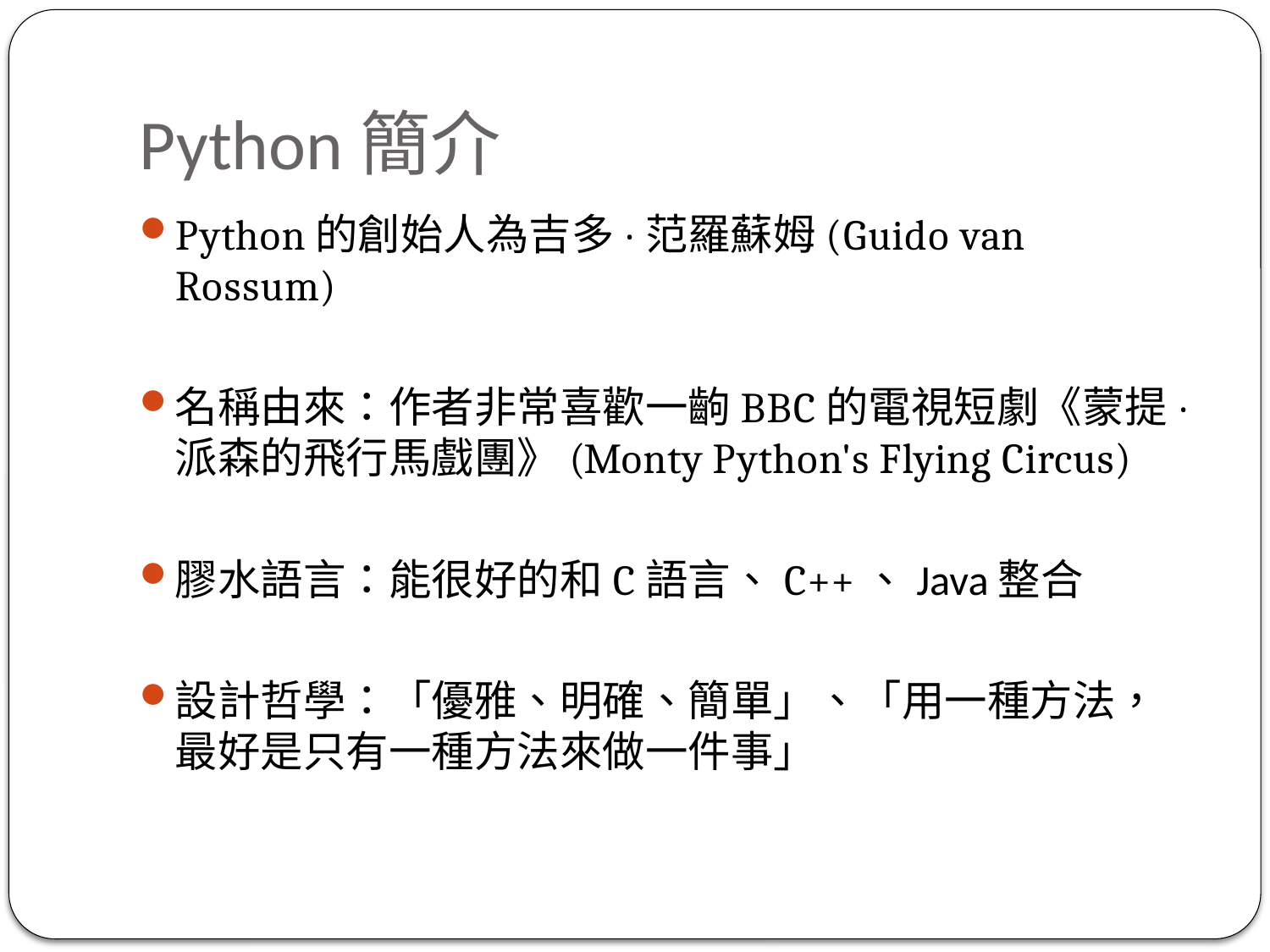

# Python簡介
Python的創始人為吉多·范羅蘇姆(Guido van Rossum)

名稱由來：作者非常喜歡一齣BBC的電視短劇《蒙提·派森的飛行馬戲團》(Monty Python's Flying Circus)

膠水語言：能很好的和C語言、C++、Java整合

設計哲學：「優雅、明確、簡單」、「用一種方法，最好是只有一種方法來做一件事」